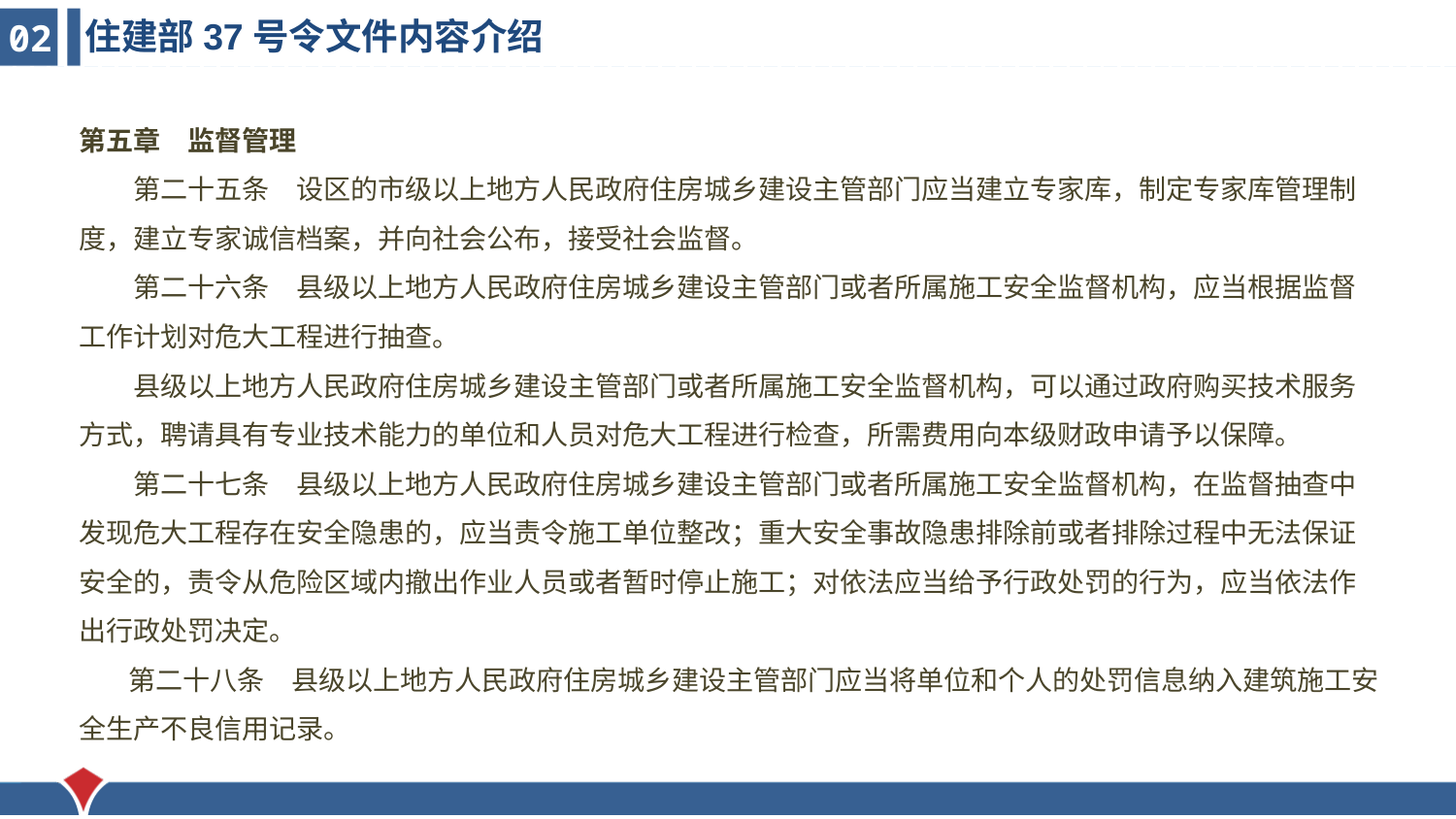

住建部37号令文件内容介绍
02
第五章　监督管理
　　第二十五条　设区的市级以上地方人民政府住房城乡建设主管部门应当建立专家库，制定专家库管理制度，建立专家诚信档案，并向社会公布，接受社会监督。
　　第二十六条　县级以上地方人民政府住房城乡建设主管部门或者所属施工安全监督机构，应当根据监督工作计划对危大工程进行抽查。
　　县级以上地方人民政府住房城乡建设主管部门或者所属施工安全监督机构，可以通过政府购买技术服务方式，聘请具有专业技术能力的单位和人员对危大工程进行检查，所需费用向本级财政申请予以保障。
　　第二十七条　县级以上地方人民政府住房城乡建设主管部门或者所属施工安全监督机构，在监督抽查中发现危大工程存在安全隐患的，应当责令施工单位整改；重大安全事故隐患排除前或者排除过程中无法保证安全的，责令从危险区域内撤出作业人员或者暂时停止施工；对依法应当给予行政处罚的行为，应当依法作出行政处罚决定。
       第二十八条　县级以上地方人民政府住房城乡建设主管部门应当将单位和个人的处罚信息纳入建筑施工安全生产不良信用记录。